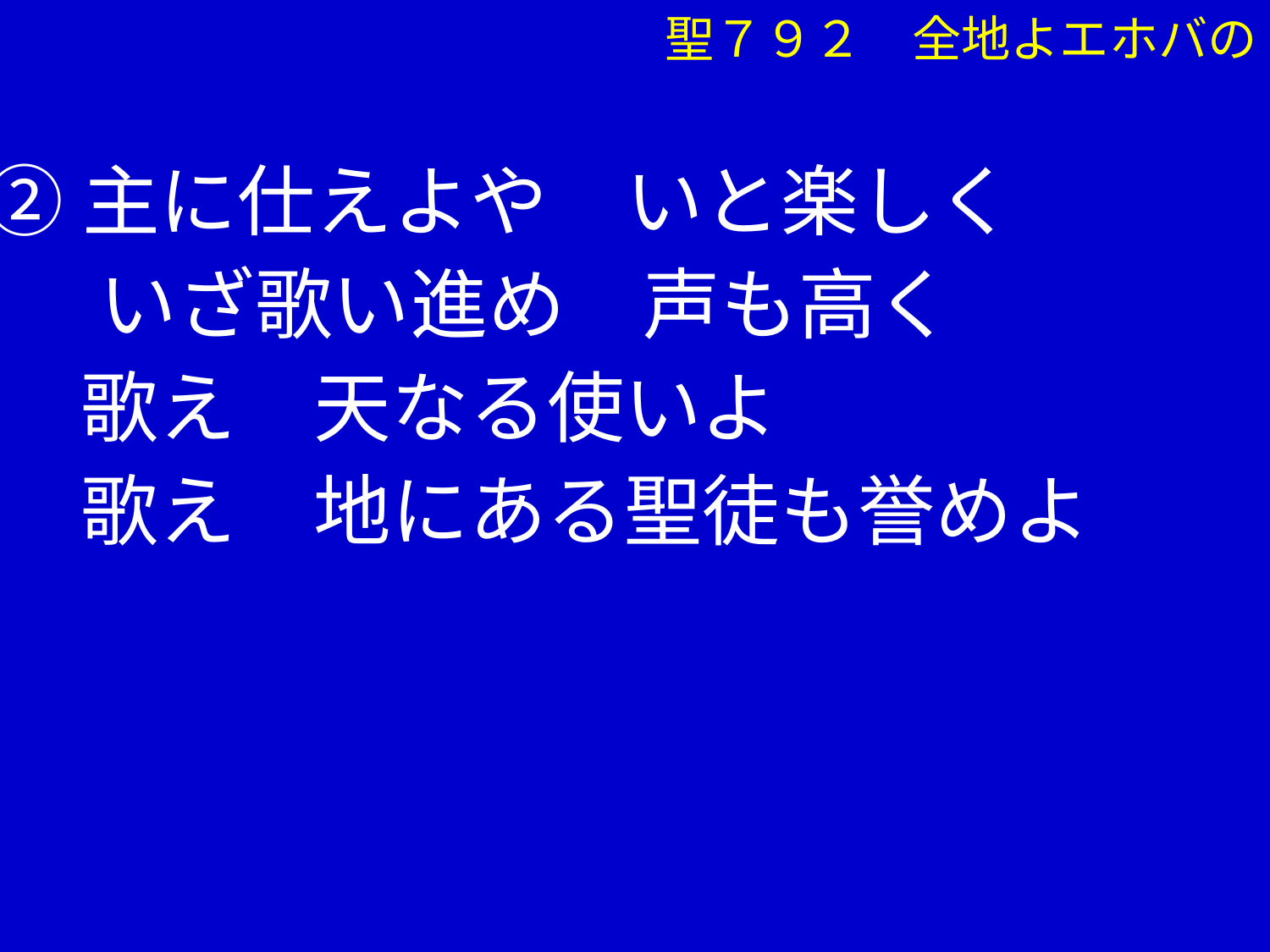

聖７９２　全地よエホバの

②主に仕えよや　いと楽しく
 　いざ歌い進め　声も高く
　 歌え　天なる使いよ
　 歌え　地にある聖徒も誉めよ